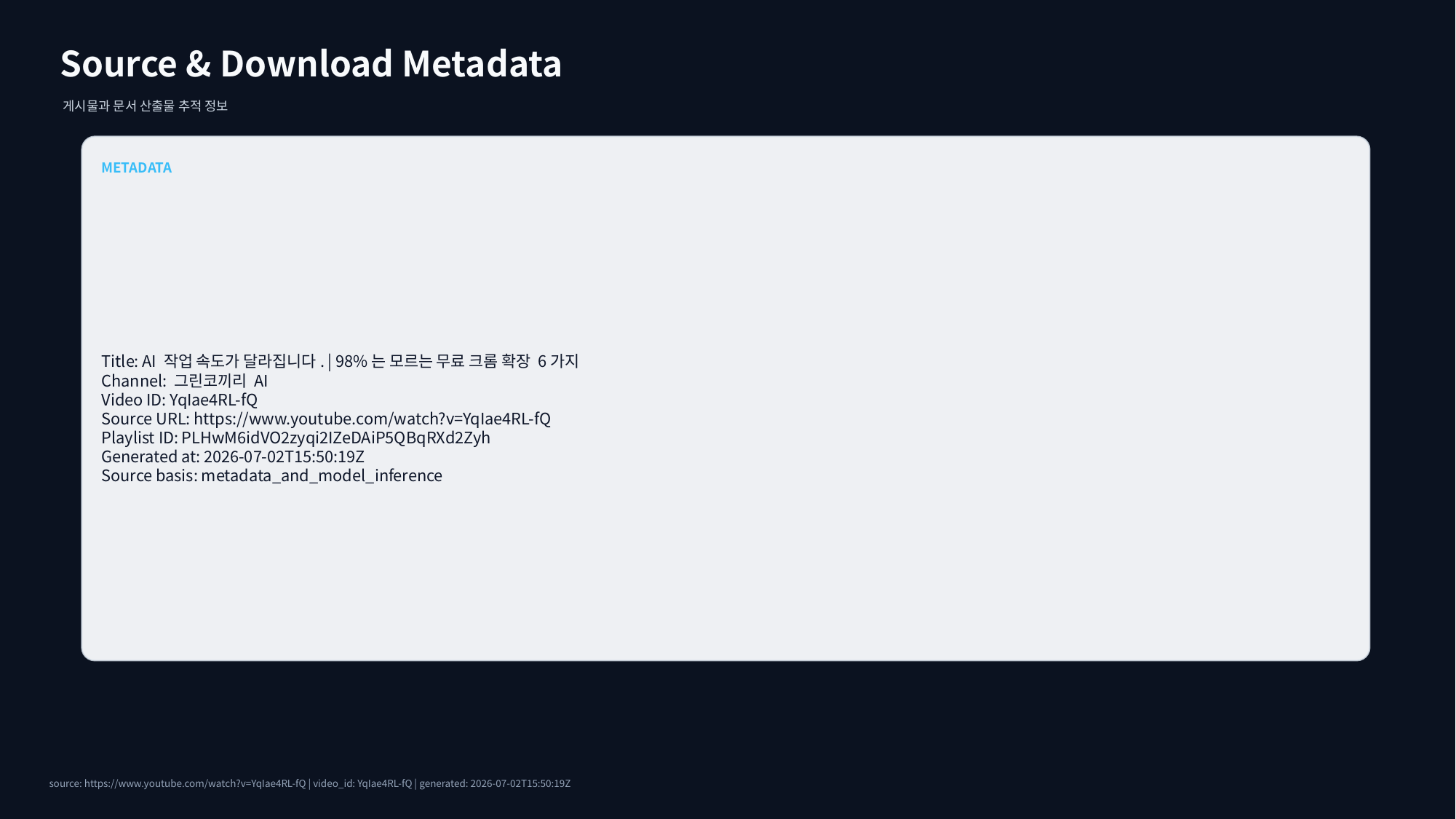

Source & Download Metadata
게시물과 문서 산출물 추적 정보

METADATA
Title: AI 작업 속도가 달라집니다. | 98%는 모르는 무료 크롬 확장 6가지
Channel: 그린코끼리 AI
Video ID: YqIae4RL-fQ
Source URL: https://www.youtube.com/watch?v=YqIae4RL-fQ
Playlist ID: PLHwM6idVO2zyqi2IZeDAiP5QBqRXd2Zyh
Generated at: 2026-07-02T15:50:19Z
Source basis: metadata_and_model_inference
source: https://www.youtube.com/watch?v=YqIae4RL-fQ | video_id: YqIae4RL-fQ | generated: 2026-07-02T15:50:19Z